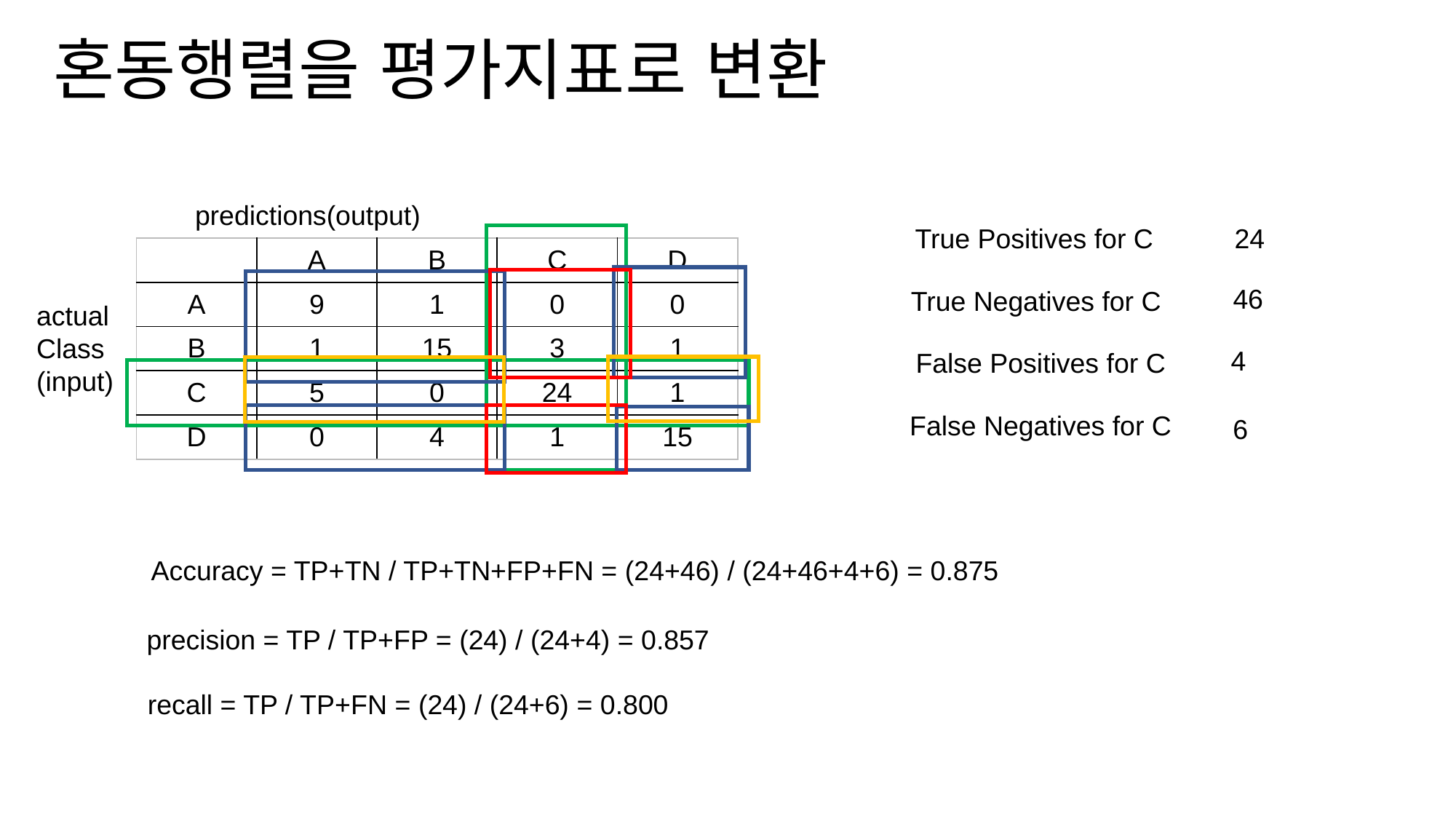

# 혼동행렬을 평가지표로 변환
predictions(output)
True Positives for C
24

|  | A | B | C | D |
| --- | --- | --- | --- | --- |
| A | 9 | 1 | 0 | 0 |
| B | 1 | 15 | 3 | 1 |
| C | 5 | 0 | 24 | 1 |
| D | 0 | 4 | 1 | 15 |

46
True Negatives for C
actual
Class
(input)
4
False Positives for C

False Negatives for C

6

Accuracy = TP+TN / TP+TN+FP+FN = (24+46) / (24+46+4+6) = 0.875
precision = TP / TP+FP = (24) / (24+4) = 0.857
recall = TP / TP+FN = (24) / (24+6) = 0.800